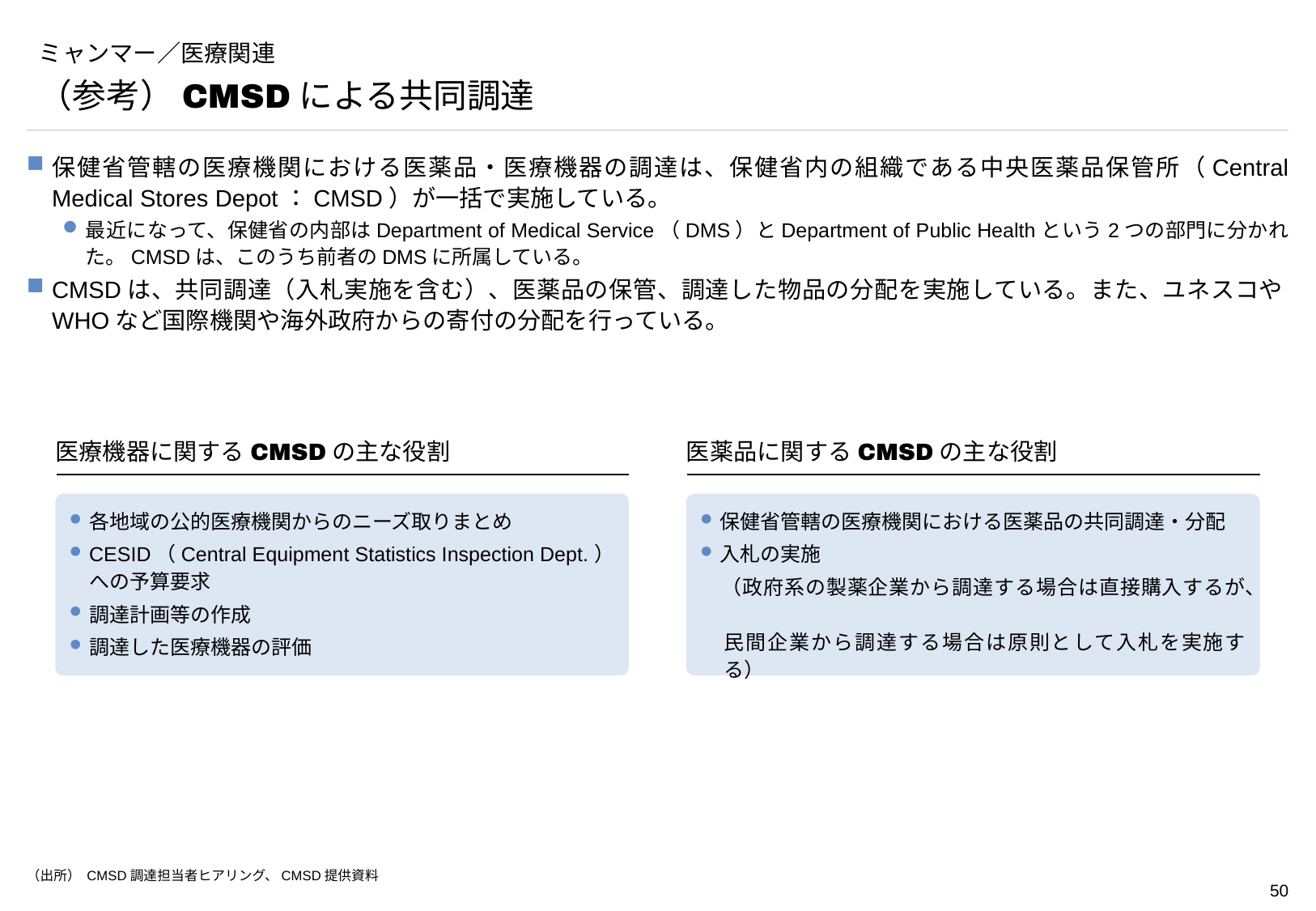

# ミャンマー／医療関連
（参考）CMSDによる共同調達
保健省管轄の医療機関における医薬品・医療機器の調達は、保健省内の組織である中央医薬品保管所（Central Medical Stores Depot：CMSD）が一括で実施している。
最近になって、保健省の内部はDepartment of Medical Service（DMS）とDepartment of Public Healthという2つの部門に分かれた。CMSDは、このうち前者のDMSに所属している。
CMSDは、共同調達（入札実施を含む）、医薬品の保管、調達した物品の分配を実施している。また、ユネスコやWHOなど国際機関や海外政府からの寄付の分配を行っている。
医療機器に関するCMSDの主な役割
医薬品に関するCMSDの主な役割
各地域の公的医療機関からのニーズ取りまとめ
CESID（Central Equipment Statistics Inspection Dept.）への予算要求
調達計画等の作成
調達した医療機器の評価
保健省管轄の医療機関における医薬品の共同調達・分配
入札の実施
　（政府系の製薬企業から調達する場合は直接購入するが、
民間企業から調達する場合は原則として入札を実施する）
（出所） CMSD調達担当者ヒアリング、CMSD提供資料